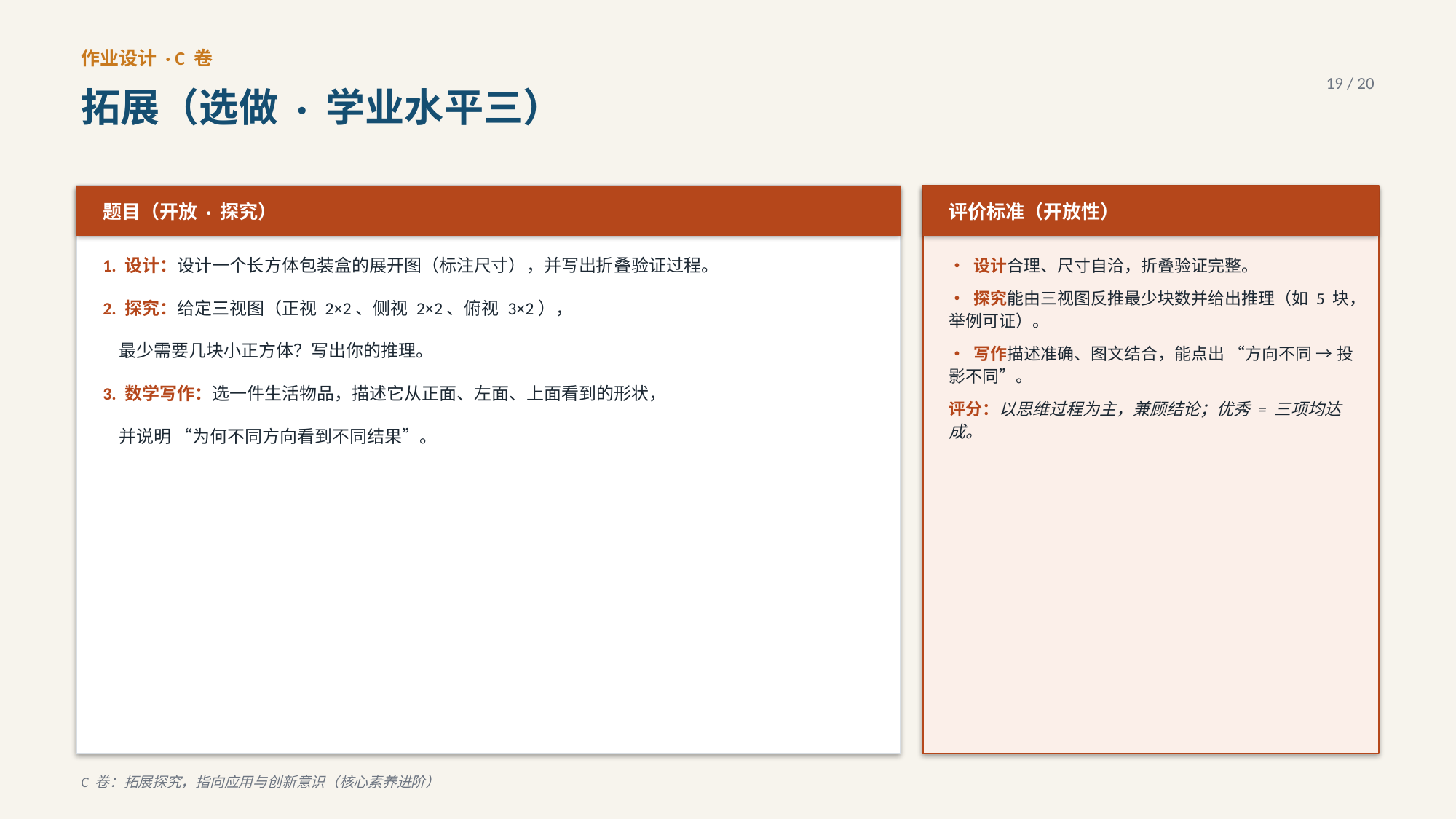

作业设计 · C 卷
19 / 20
拓展（选做 · 学业水平三）

题目（开放 · 探究）
评价标准（开放性）
1. 设计：设计一个长方体包装盒的展开图（标注尺寸），并写出折叠验证过程。
2. 探究：给定三视图（正视 2×2、侧视 2×2、俯视 3×2），
   最少需要几块小正方体？写出你的推理。
3. 数学写作：选一件生活物品，描述它从正面、左面、上面看到的形状，
   并说明 “为何不同方向看到不同结果”。
• 设计合理、尺寸自洽，折叠验证完整。
• 探究能由三视图反推最少块数并给出推理（如 5 块，举例可证）。
• 写作描述准确、图文结合，能点出 “方向不同 → 投影不同”。
评分：以思维过程为主，兼顾结论；优秀 = 三项均达成。
C 卷：拓展探究，指向应用与创新意识（核心素养进阶）